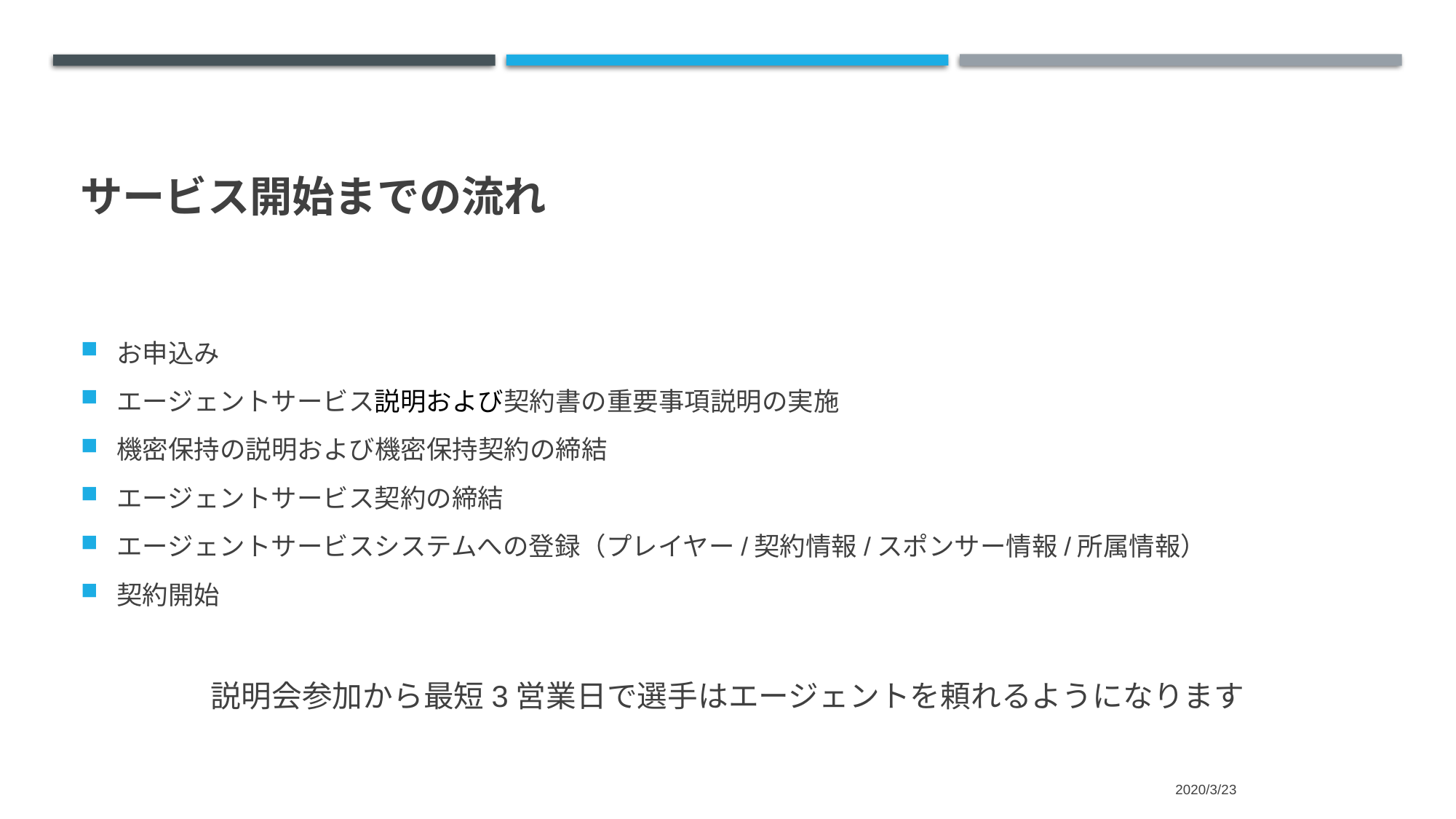

# サービス開始までの流れ
お申込み
エージェントサービス説明および契約書の重要事項説明の実施
機密保持の説明および機密保持契約の締結
エージェントサービス契約の締結
エージェントサービスシステムへの登録（プレイヤー/契約情報/スポンサー情報/所属情報）
契約開始

説明会参加から最短3営業日で選手はエージェントを頼れるようになります
2020/3/23